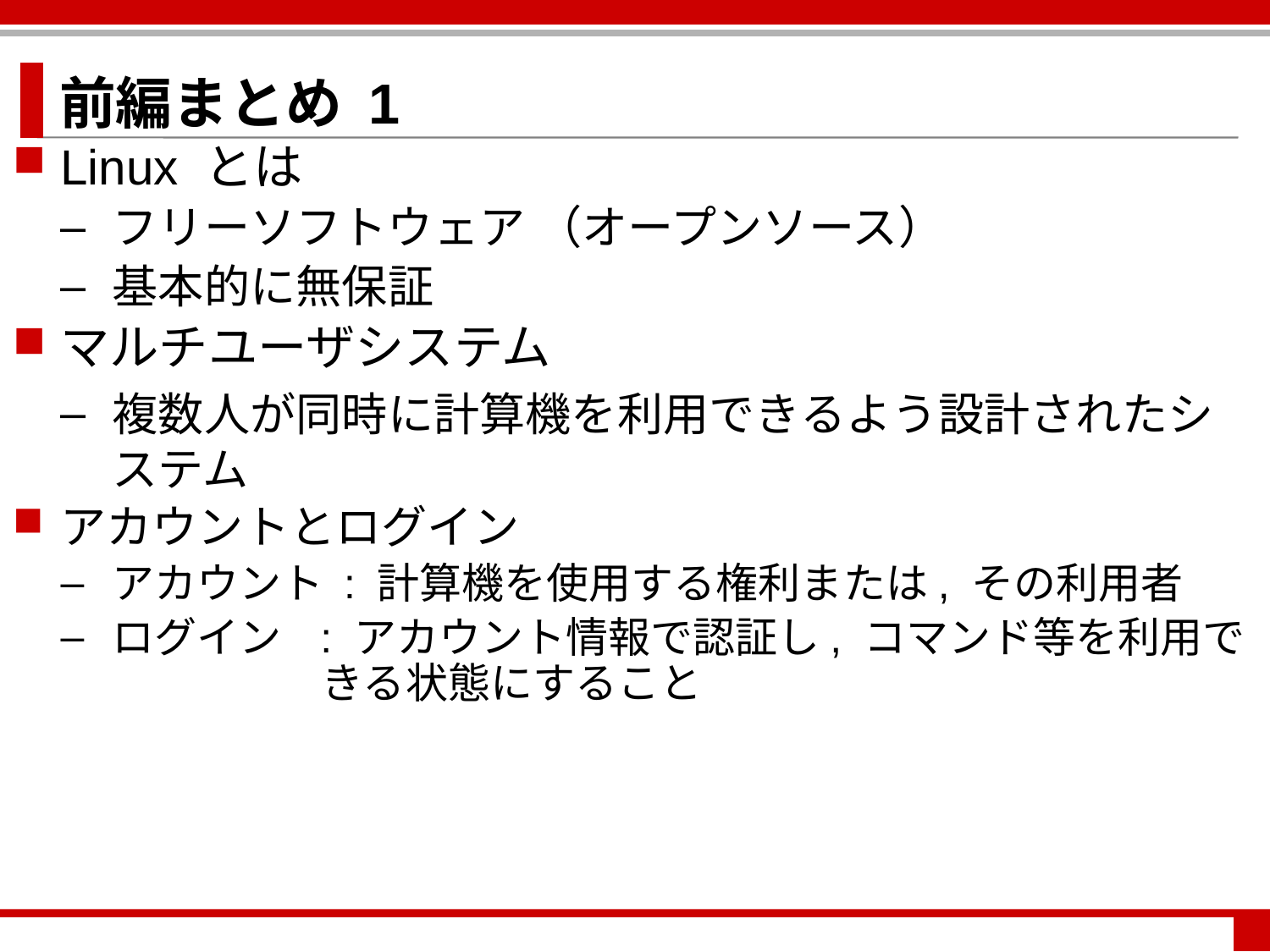

前編まとめ 1
Linux とは
フリーソフトウェア （オープンソース）
基本的に無保証
マルチユーザシステム
複数人が同時に計算機を利用できるよう設計されたシステム
アカウントとログイン
アカウント : 計算機を使用する権利または, その利用者
ログイン   : アカウント情報で認証し, コマンド等を利用で
                      きる状態にすること